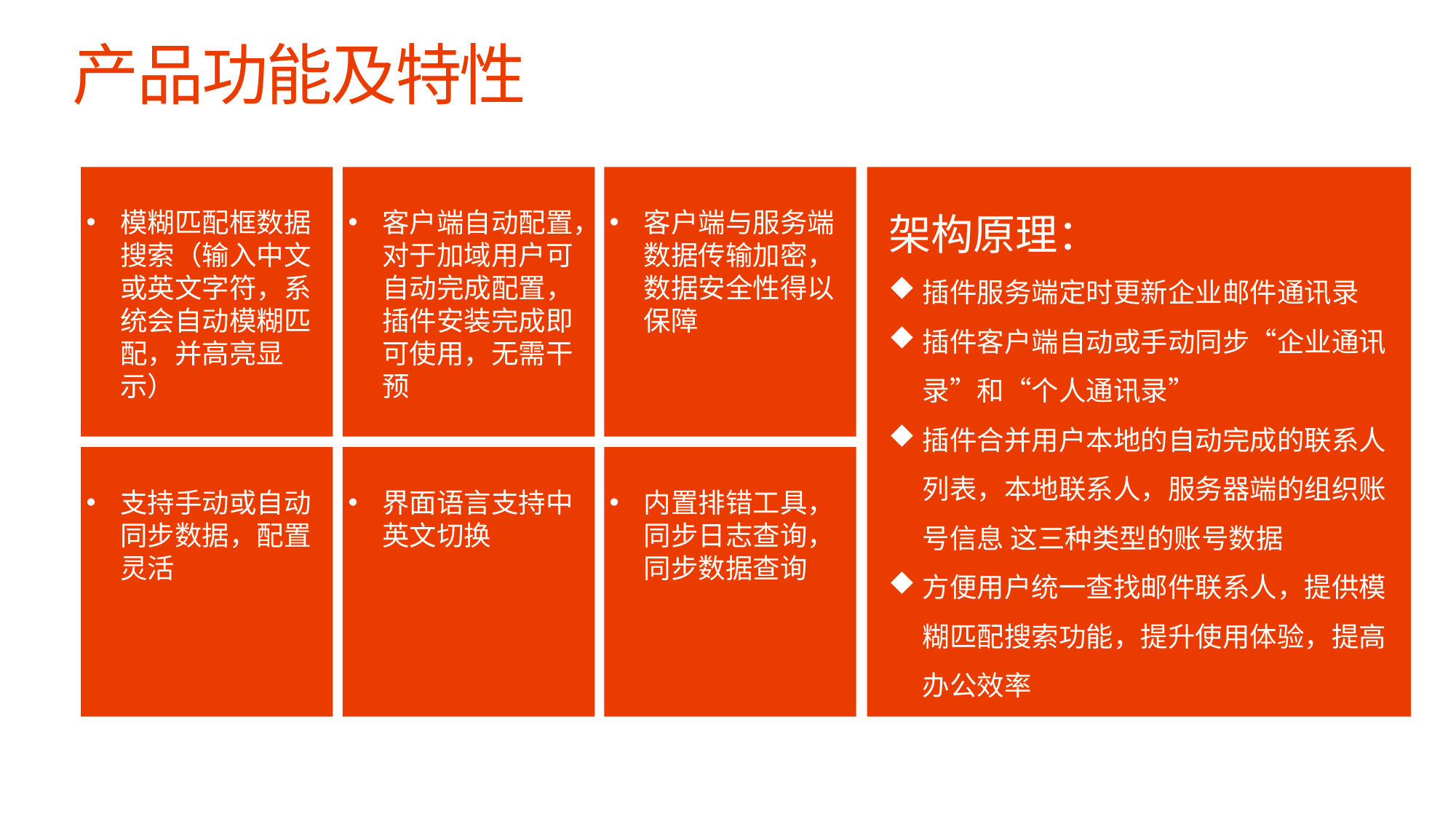

产品功能及特性

模糊匹配框数据搜索（输入中文或英文字符，系统会自动模糊匹配，并高亮显示）
架构原理：
插件服务端定时更新企业邮件通讯录
插件客户端自动或手动同步“企业通讯录”和“个人通讯录”
插件合并用户本地的自动完成的联系人列表，本地联系人，服务器端的组织账号信息 这三种类型的账号数据
方便用户统一查找邮件联系人，提供模糊匹配搜索功能，提升使用体验，提高办公效率

客户端自动配置，对于加域用户可自动完成配置，插件安装完成即可使用，无需干预

客户端与服务端数据传输加密，数据安全性得以保障

支持手动或自动同步数据，配置灵活

界面语言支持中英文切换

内置排错工具，同步日志查询，同步数据查询